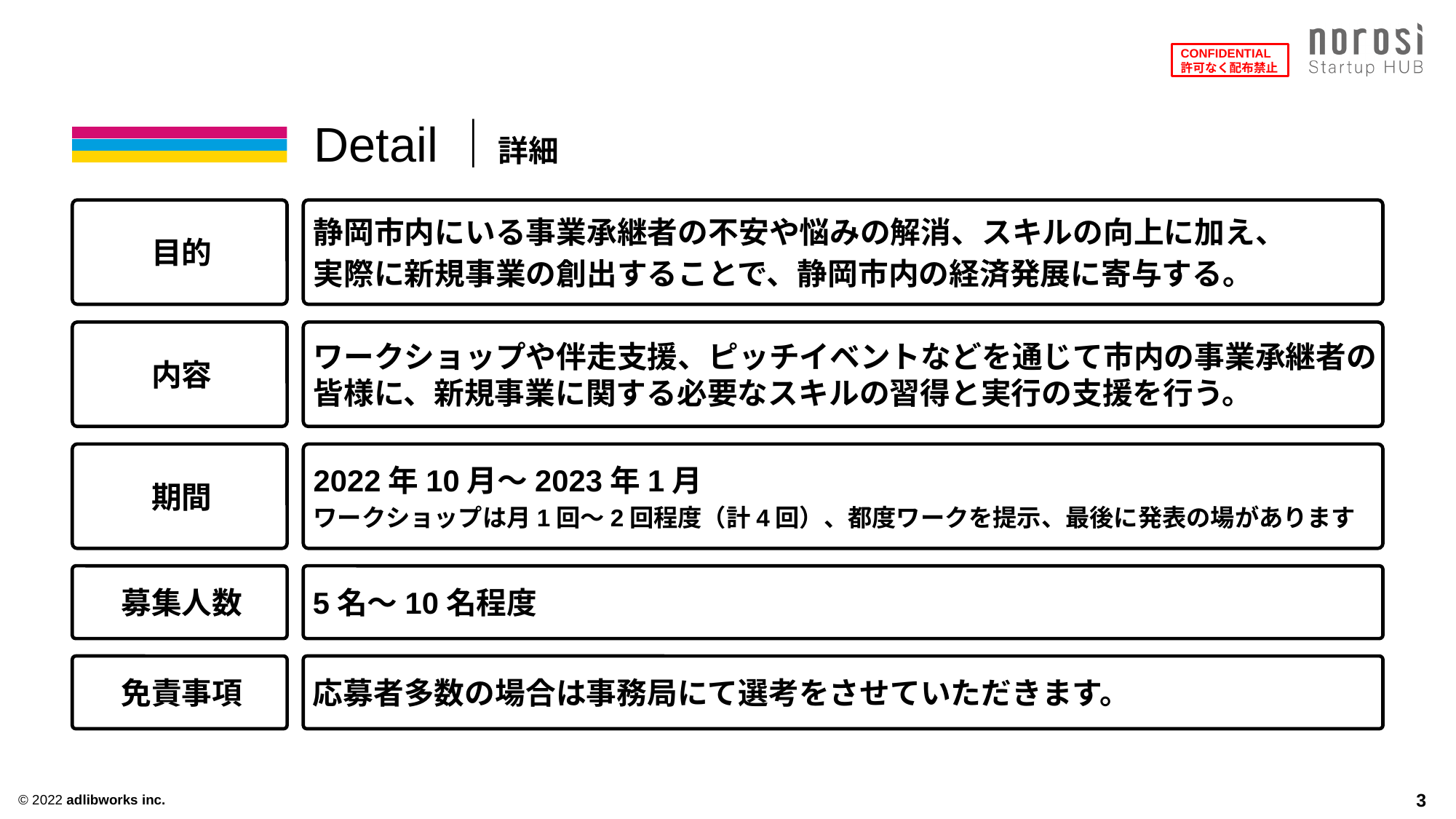

Detail｜詳細

目的
静岡市内にいる事業承継者の不安や悩みの解消、スキルの向上に加え、
実際に新規事業の創出することで、静岡市内の経済発展に寄与する。
内容
ワークショップや伴走支援、ピッチイベントなどを通じて市内の事業承継者の皆様に、新規事業に関する必要なスキルの習得と実行の支援を行う。
期間
2022年10月〜2023年1月
ワークショップは月1回〜2回程度（計4回）、都度ワークを提示、最後に発表の場があります
募集人数
5名〜10名程度
免責事項
応募者多数の場合は事務局にて選考をさせていただきます。